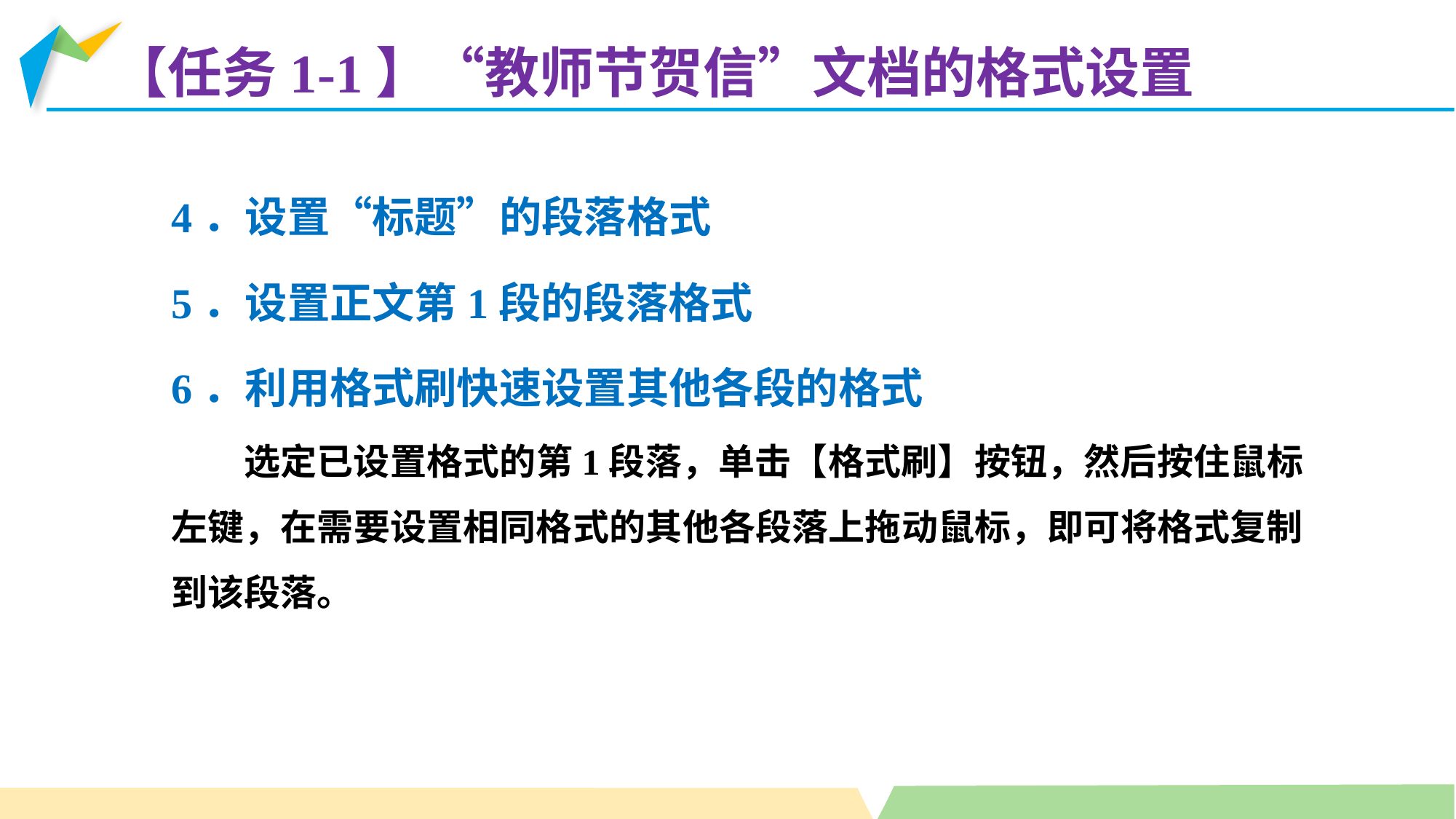

【任务1-1】“教师节贺信”文档的格式设置
4．设置“标题”的段落格式
5．设置正文第1段的段落格式
6．利用格式刷快速设置其他各段的格式
选定已设置格式的第1段落，单击【格式刷】按钮，然后按住鼠标左键，在需要设置相同格式的其他各段落上拖动鼠标，即可将格式复制到该段落。